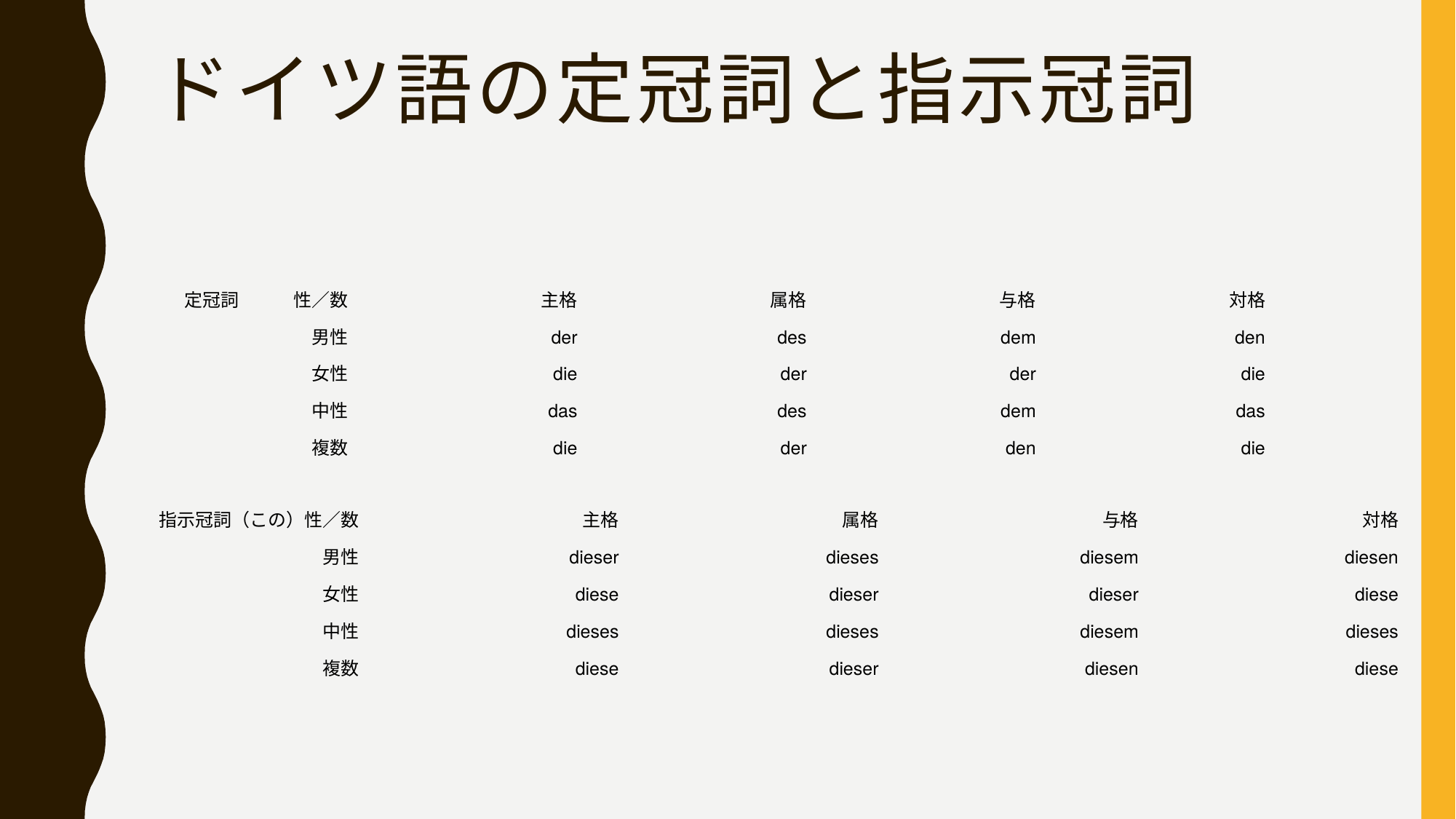

# ドイツ語の定冠詞と指示冠詞
| 定冠詞　　　性／数 | 主格 | 属格 | 与格 | 対格 |
| --- | --- | --- | --- | --- |
| 男性 | der | des | dem | den |
| 女性 | die | der | der | die |
| 中性 | das | des | dem | das |
| 複数 | die | der | den | die |
| 指示冠詞（この）性／数 | 主格 | 属格 | 与格 | 対格 |
| --- | --- | --- | --- | --- |
| 男性 | dieser | dieses | diesem | diesen |
| 女性 | diese | dieser | dieser | diese |
| 中性 | dieses | dieses | diesem | dieses |
| 複数 | diese | dieser | diesen | diese |